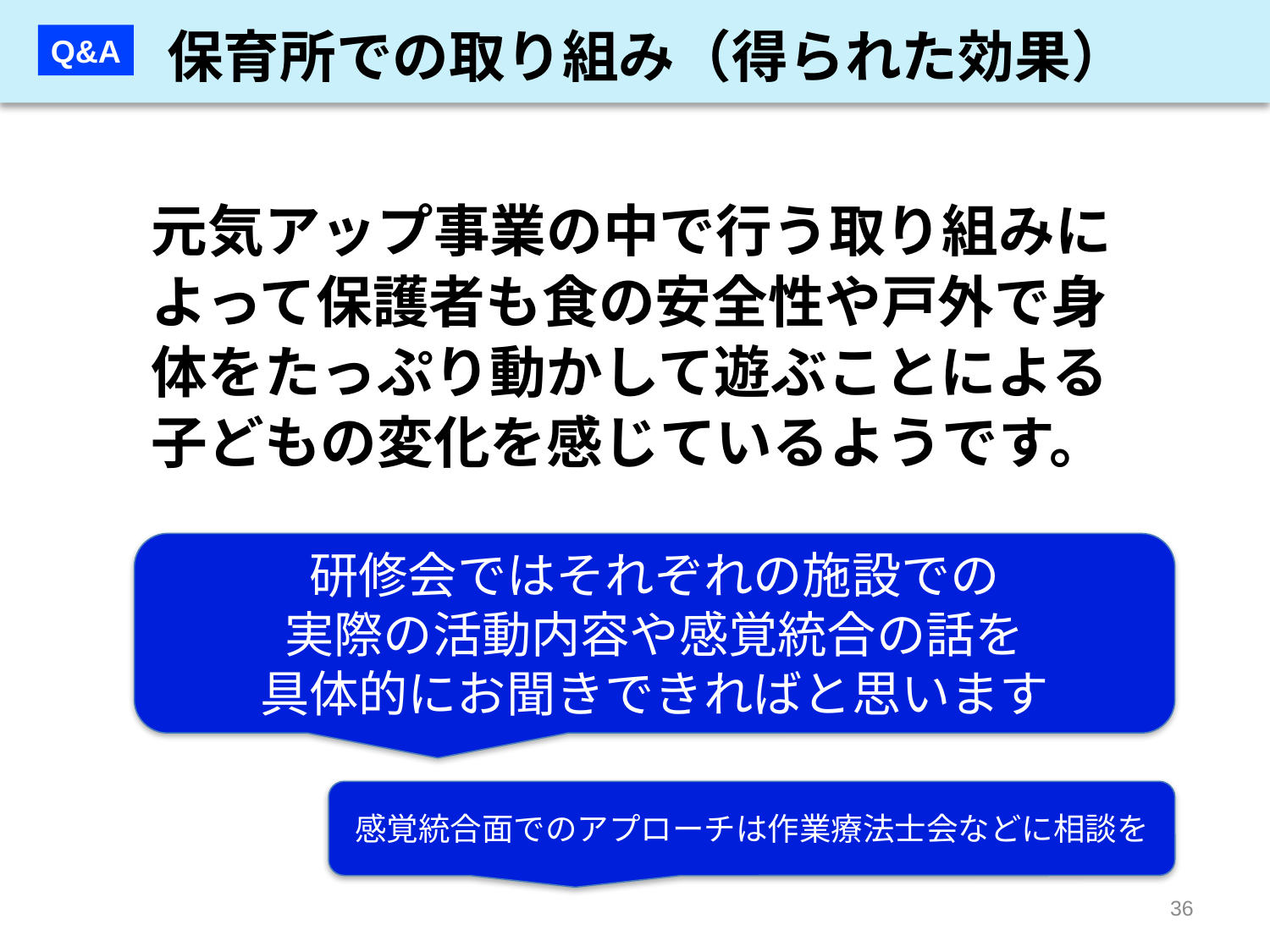

保育所での取り組み（得られた効果）
Q&A
# 元気アップ事業の中で行う取り組みによって保護者も食の安全性や戸外で身体をたっぷり動かして遊ぶことによる子どもの変化を感じているようです。
研修会ではそれぞれの施設での
実際の活動内容や感覚統合の話を
具体的にお聞きできればと思います
感覚統合面でのアプローチは作業療法士会などに相談を
36